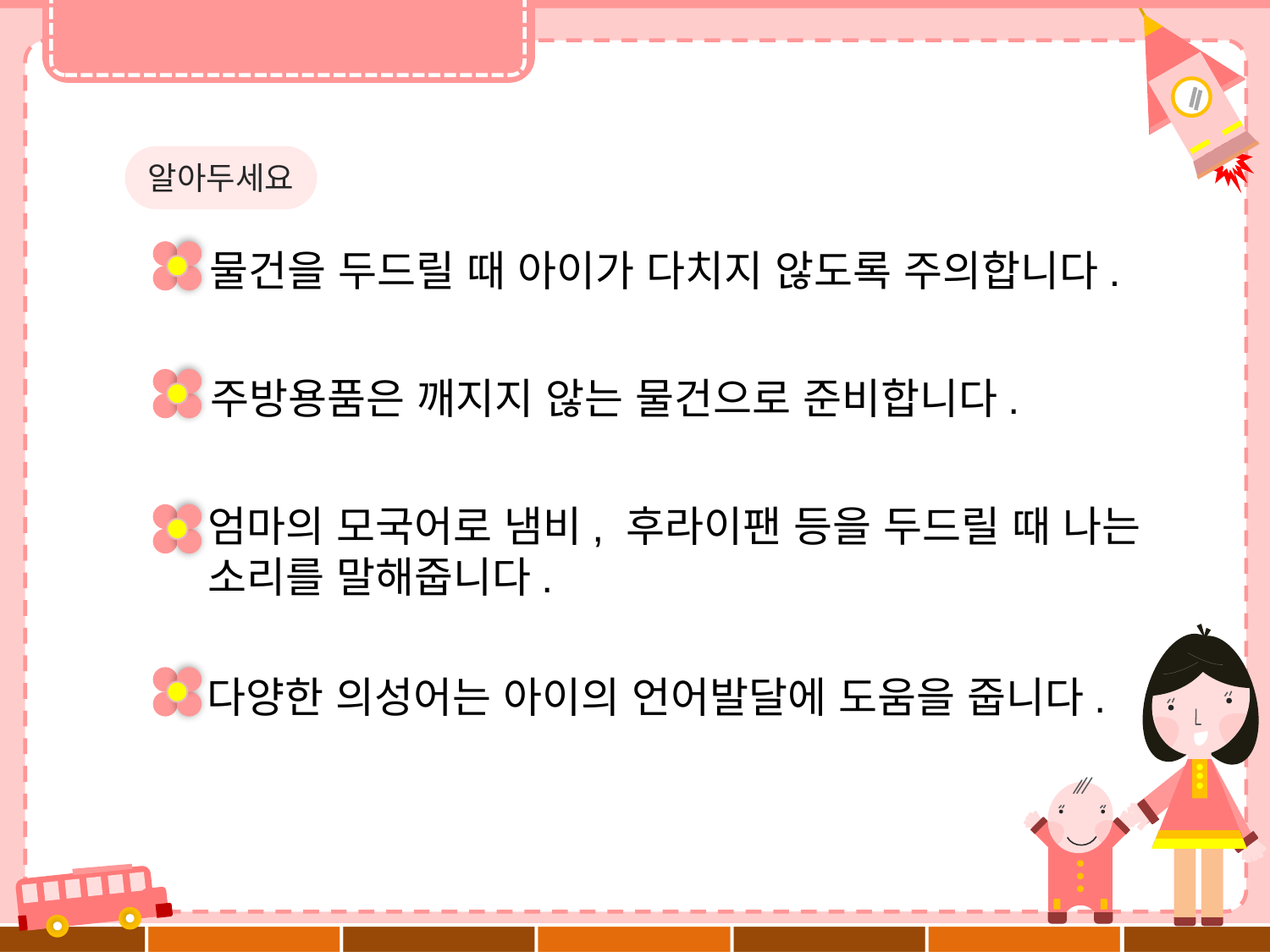

알아두세요
물건을 두드릴 때 아이가 다치지 않도록 주의합니다.

주방용품은 깨지지 않는 물건으로 준비합니다.

엄마의 모국어로 냄비, 후라이팬 등을 두드릴 때 나는
소리를 말해줍니다.

다양한 의성어는 아이의 언어발달에 도움을 줍니다.